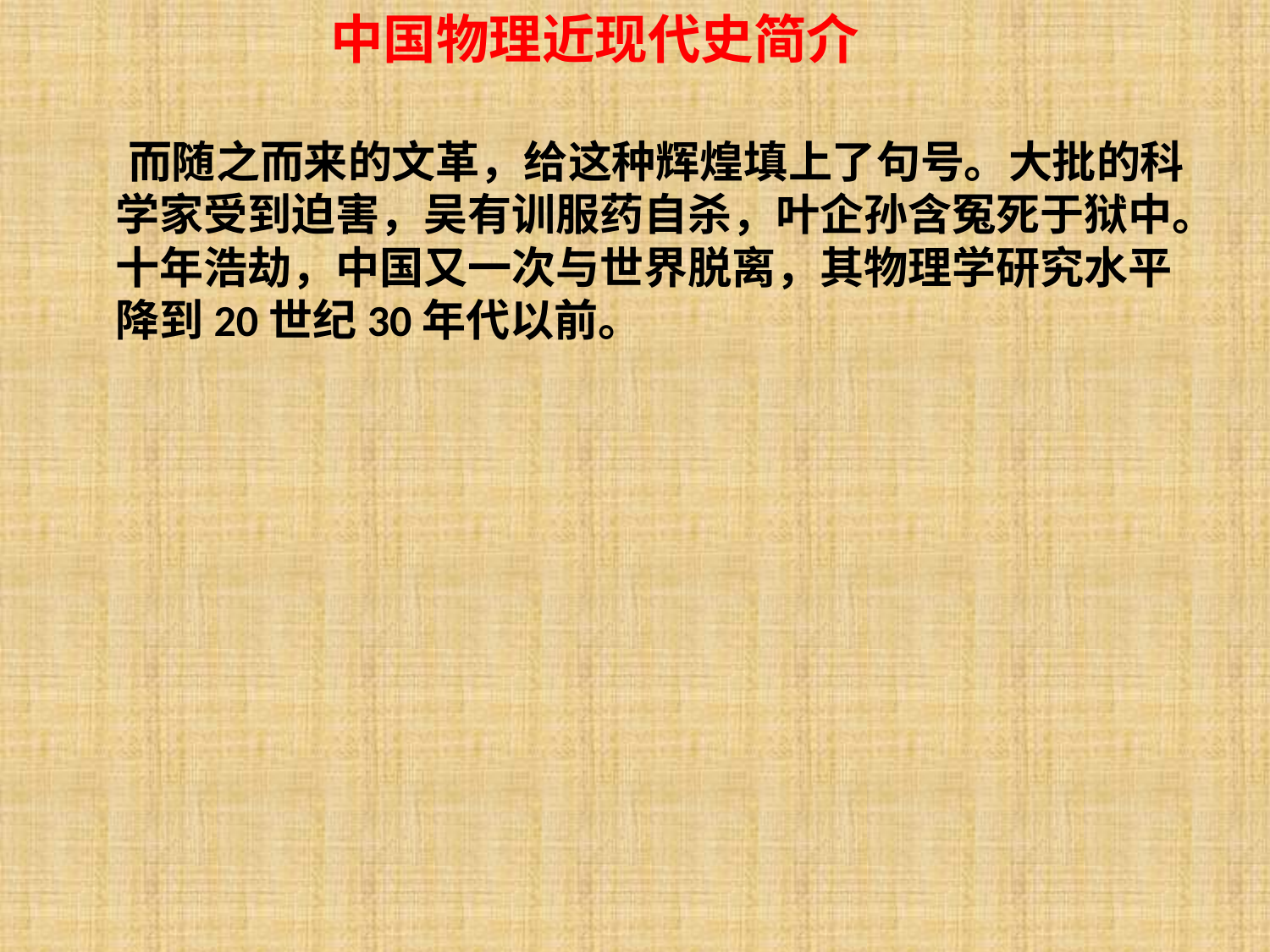

中国物理近现代史简介
     而随之而来的文革，给这种辉煌填上了句号。大批的科学家受到迫害，吴有训服药自杀，叶企孙含冤死于狱中。十年浩劫，中国又一次与世界脱离，其物理学研究水平降到20世纪30年代以前。